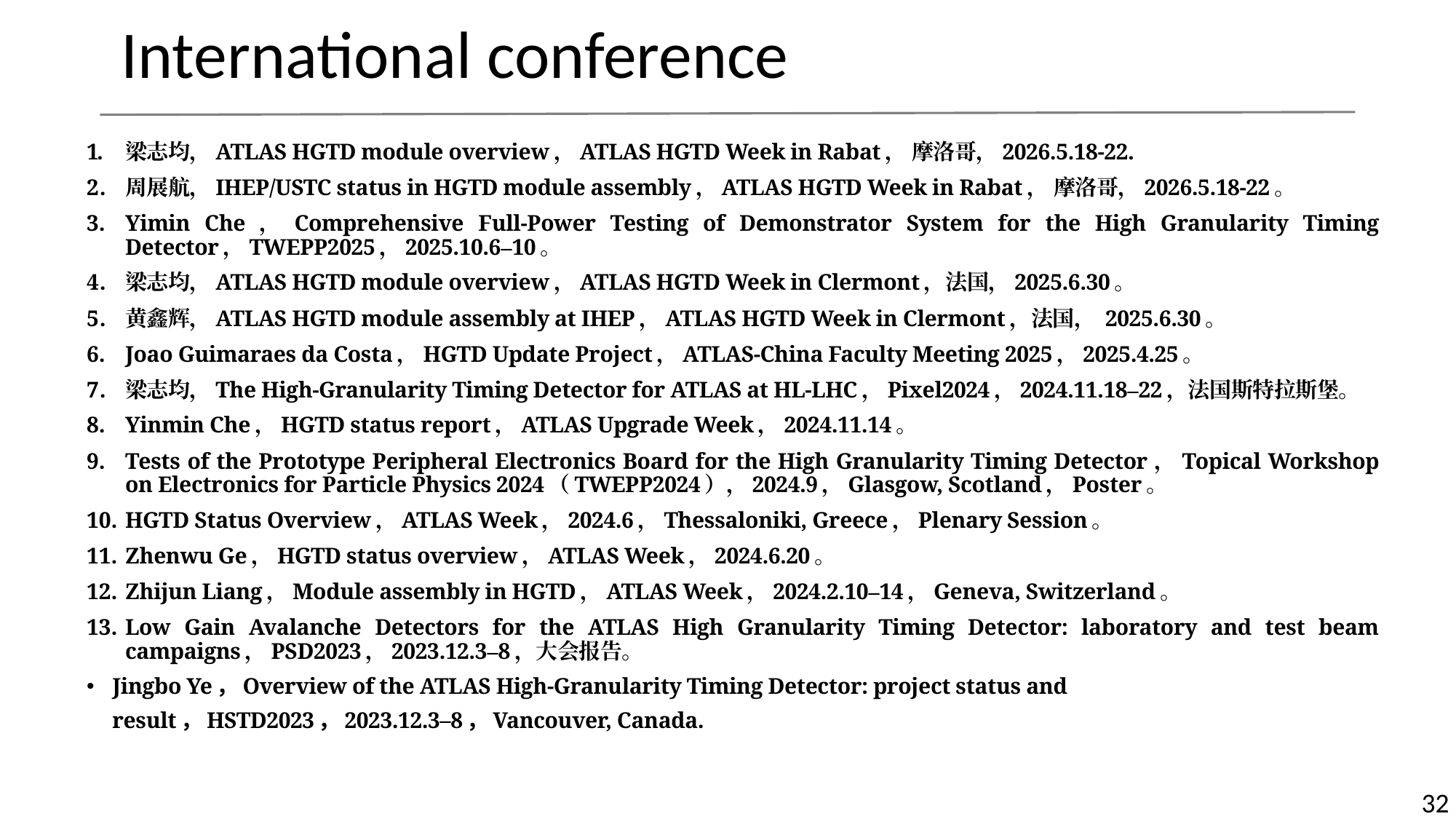

# International conference
梁志均，ATLAS HGTD module overview，ATLAS HGTD Week in Rabat， 摩洛哥，2026.5.18-22.
周展航，IHEP/USTC status in HGTD module assembly，ATLAS HGTD Week in Rabat， 摩洛哥，2026.5.18-22。
Yimin Che，Comprehensive Full-Power Testing of Demonstrator System for the High Granularity Timing Detector，TWEPP2025，2025.10.6–10。
梁志均，ATLAS HGTD module overview，ATLAS HGTD Week in Clermont，法国，2025.6.30。
黄鑫辉，ATLAS HGTD module assembly at IHEP，ATLAS HGTD Week in Clermont，法国， 2025.6.30。
Joao Guimaraes da Costa，HGTD Update Project，ATLAS-China Faculty Meeting 2025，2025.4.25。
梁志均，The High-Granularity Timing Detector for ATLAS at HL-LHC，Pixel2024，2024.11.18–22，法国斯特拉斯堡。
Yinmin Che，HGTD status report，ATLAS Upgrade Week，2024.11.14。
Tests of the Prototype Peripheral Electronics Board for the High Granularity Timing Detector，Topical Workshop on Electronics for Particle Physics 2024（TWEPP2024），2024.9，Glasgow, Scotland，Poster。
HGTD Status Overview，ATLAS Week，2024.6，Thessaloniki, Greece，Plenary Session。
Zhenwu Ge，HGTD status overview，ATLAS Week，2024.6.20。
Zhijun Liang，Module assembly in HGTD，ATLAS Week，2024.2.10–14，Geneva, Switzerland。
Low Gain Avalanche Detectors for the ATLAS High Granularity Timing Detector: laboratory and test beam campaigns，PSD2023，2023.12.3–8，大会报告。
Jingbo Ye，Overview of the ATLAS High-Granularity Timing Detector: project status and result，HSTD2023，2023.12.3–8，Vancouver, Canada.
32